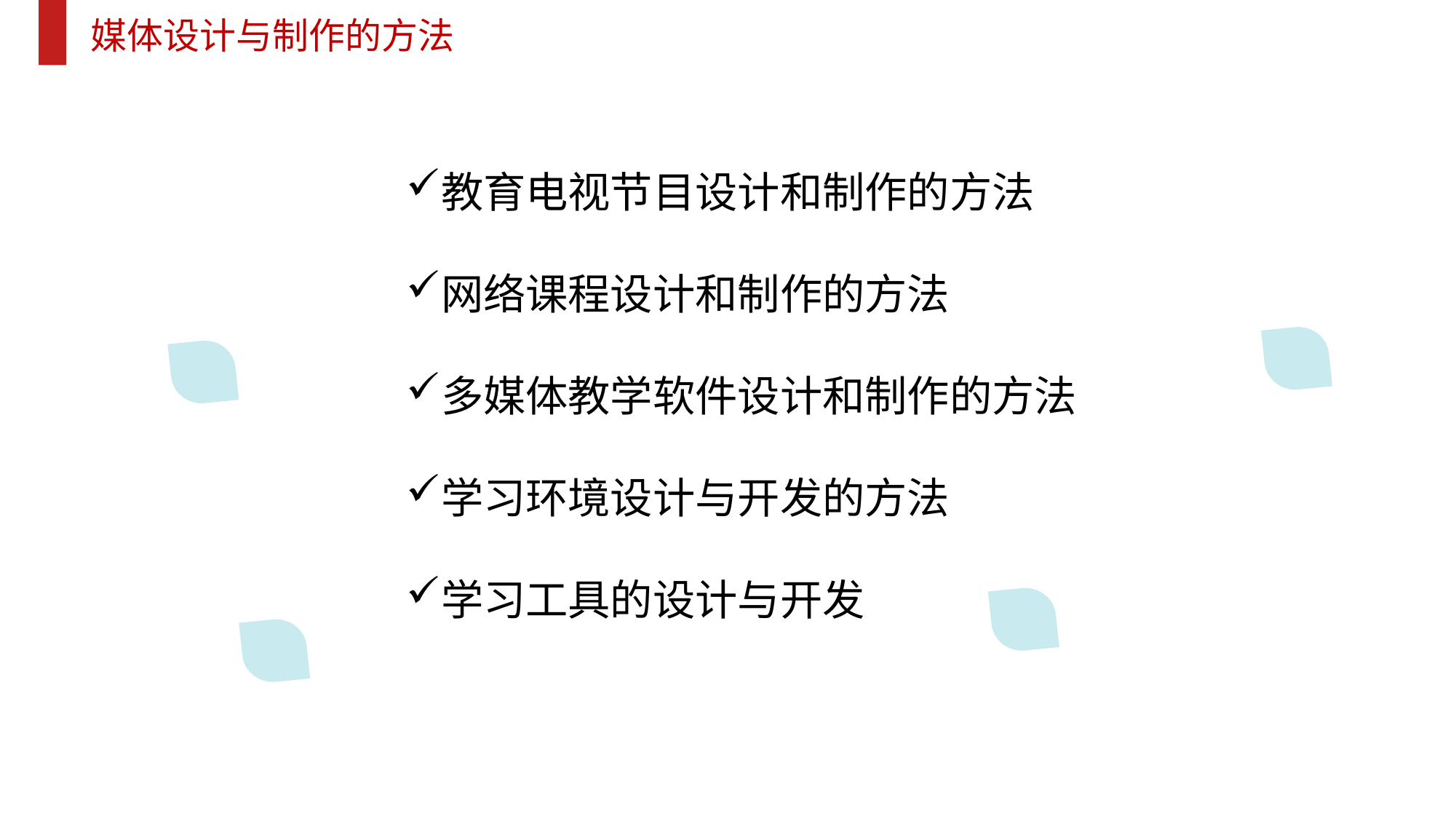

媒体设计与制作的方法
教育电视节目设计和制作的方法
网络课程设计和制作的方法
多媒体教学软件设计和制作的方法
学习环境设计与开发的方法
学习工具的设计与开发